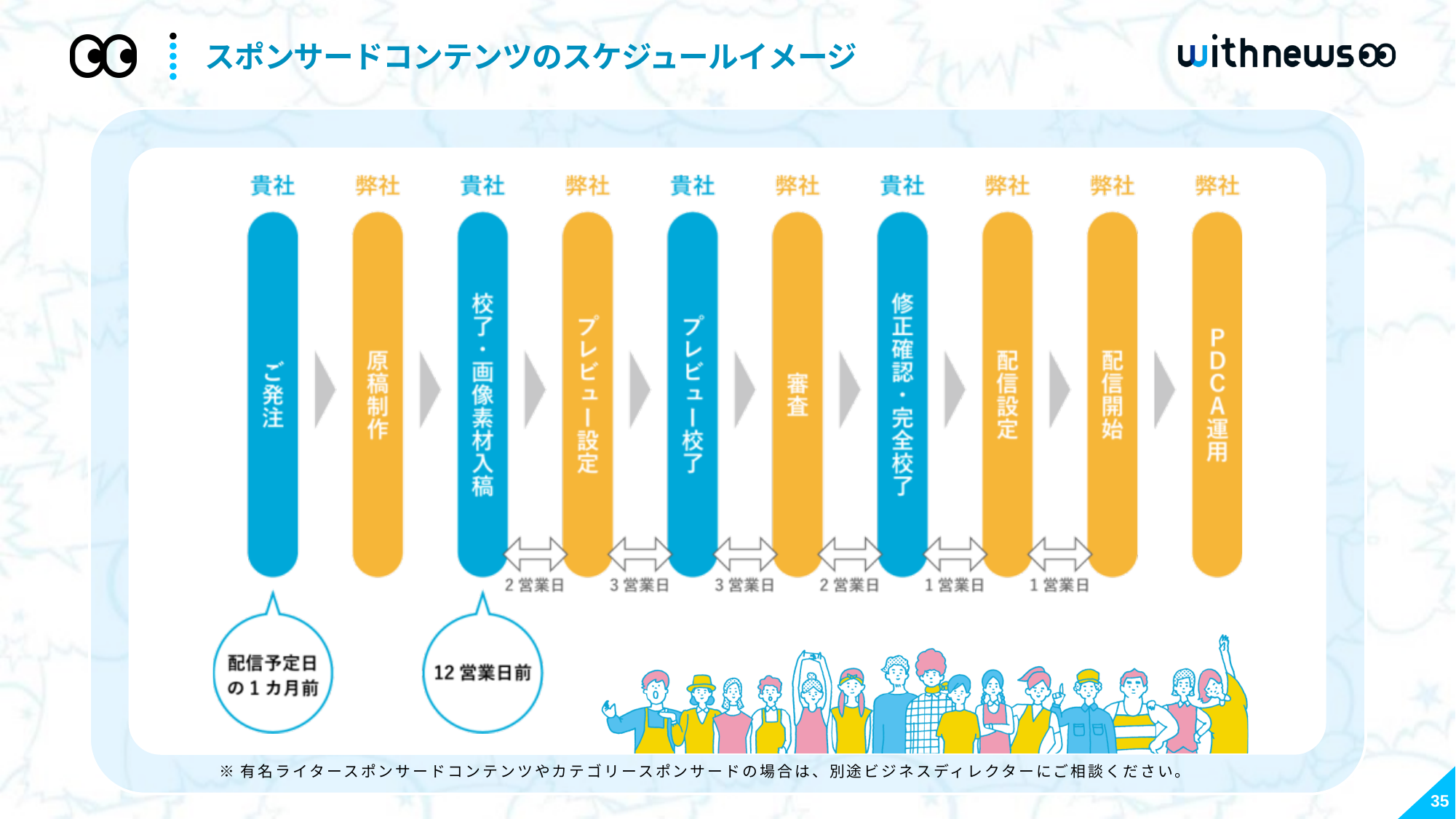

# スポンサードコンテンツのスケジュールイメージ

※有名ライタースポンサードコンテンツやカテゴリースポンサードの場合は、別途ビジネスディレクターにご相談ください。
35